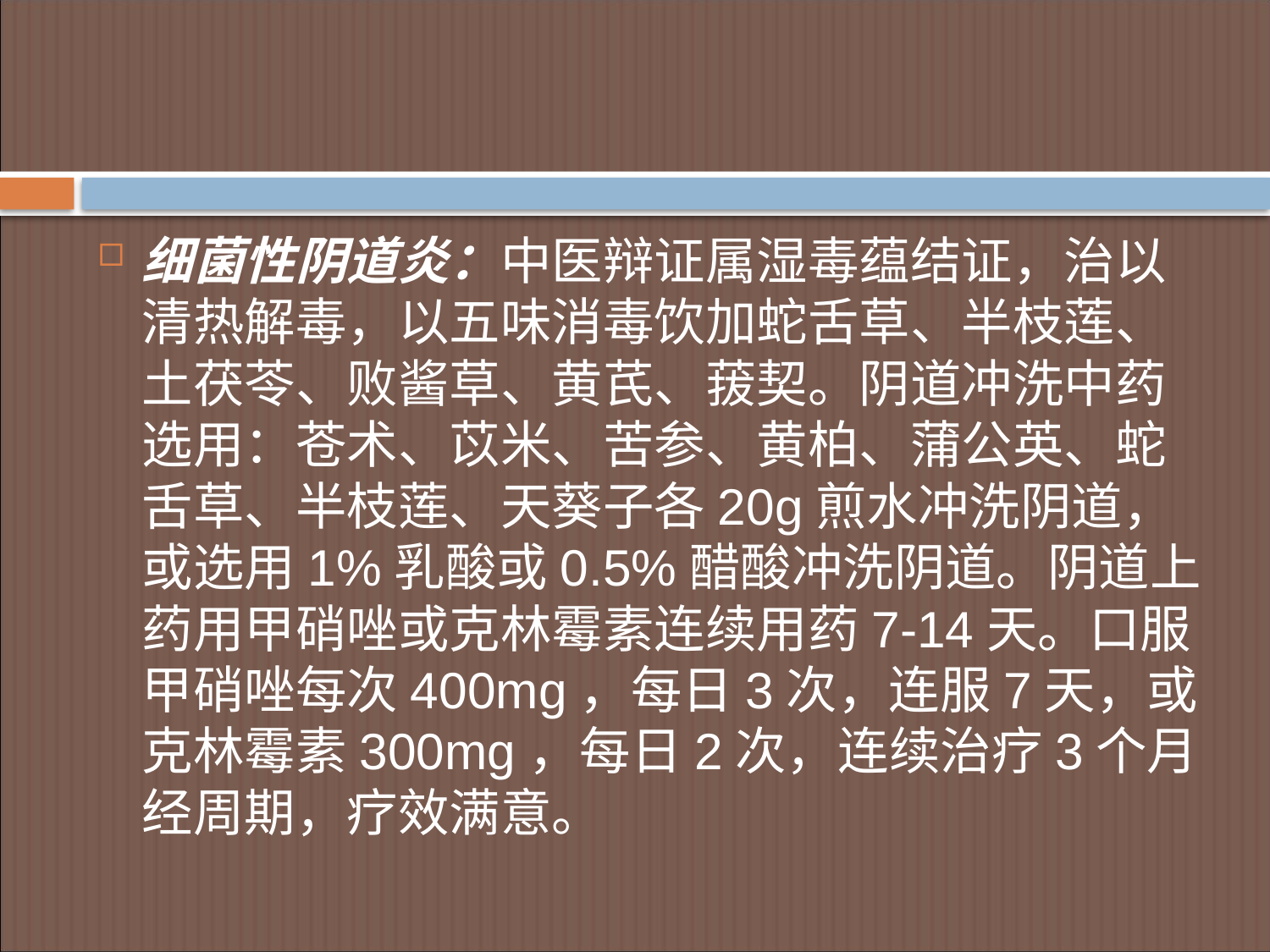

细菌性阴道炎：中医辩证属湿毒蕴结证，治以清热解毒，以五味消毒饮加蛇舌草、半枝莲、土茯苓、败酱草、黄芪、菝契。阴道冲洗中药选用：苍术、苡米、苦参、黄柏、蒲公英、蛇舌草、半枝莲、天葵子各20g煎水冲洗阴道，或选用1%乳酸或0.5%醋酸冲洗阴道。阴道上药用甲硝唑或克林霉素连续用药7-14天。口服甲硝唑每次400mg，每日3次，连服7天，或克林霉素300mg，每日2次，连续治疗3个月经周期，疗效满意。